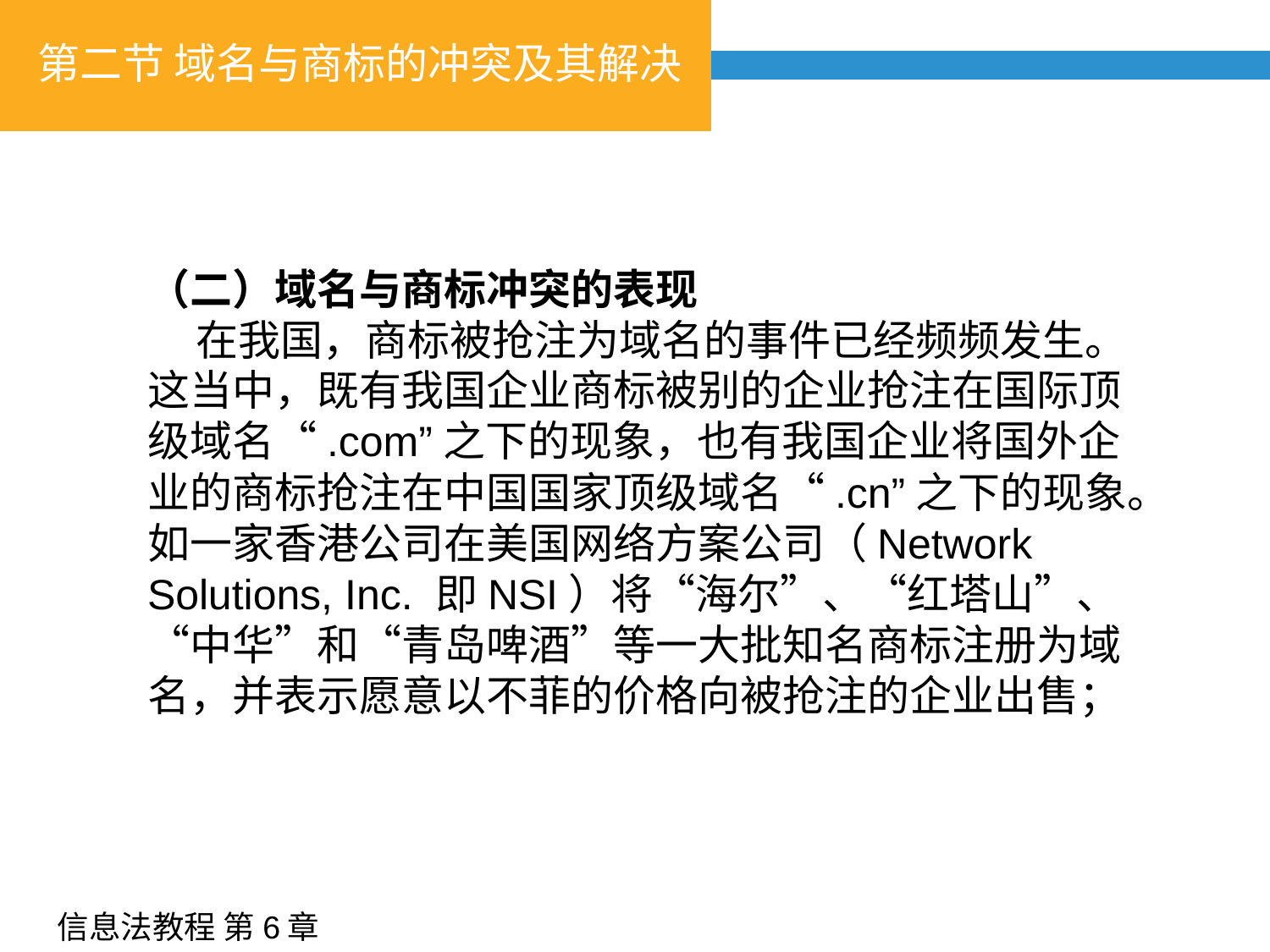

# 第二节 域名与商标的冲突及其解决
（二）域名与商标冲突的表现
    在我国，商标被抢注为域名的事件已经频频发生。这当中，既有我国企业商标被别的企业抢注在国际顶级域名“.com”之下的现象，也有我国企业将国外企业的商标抢注在中国国家顶级域名“.cn”之下的现象。如一家香港公司在美国网络方案公司（Network Solutions, Inc. 即NSI）将“海尔”、“红塔山”、“中华”和“青岛啤酒”等一大批知名商标注册为域名，并表示愿意以不菲的价格向被抢注的企业出售；
信息法教程 第6章